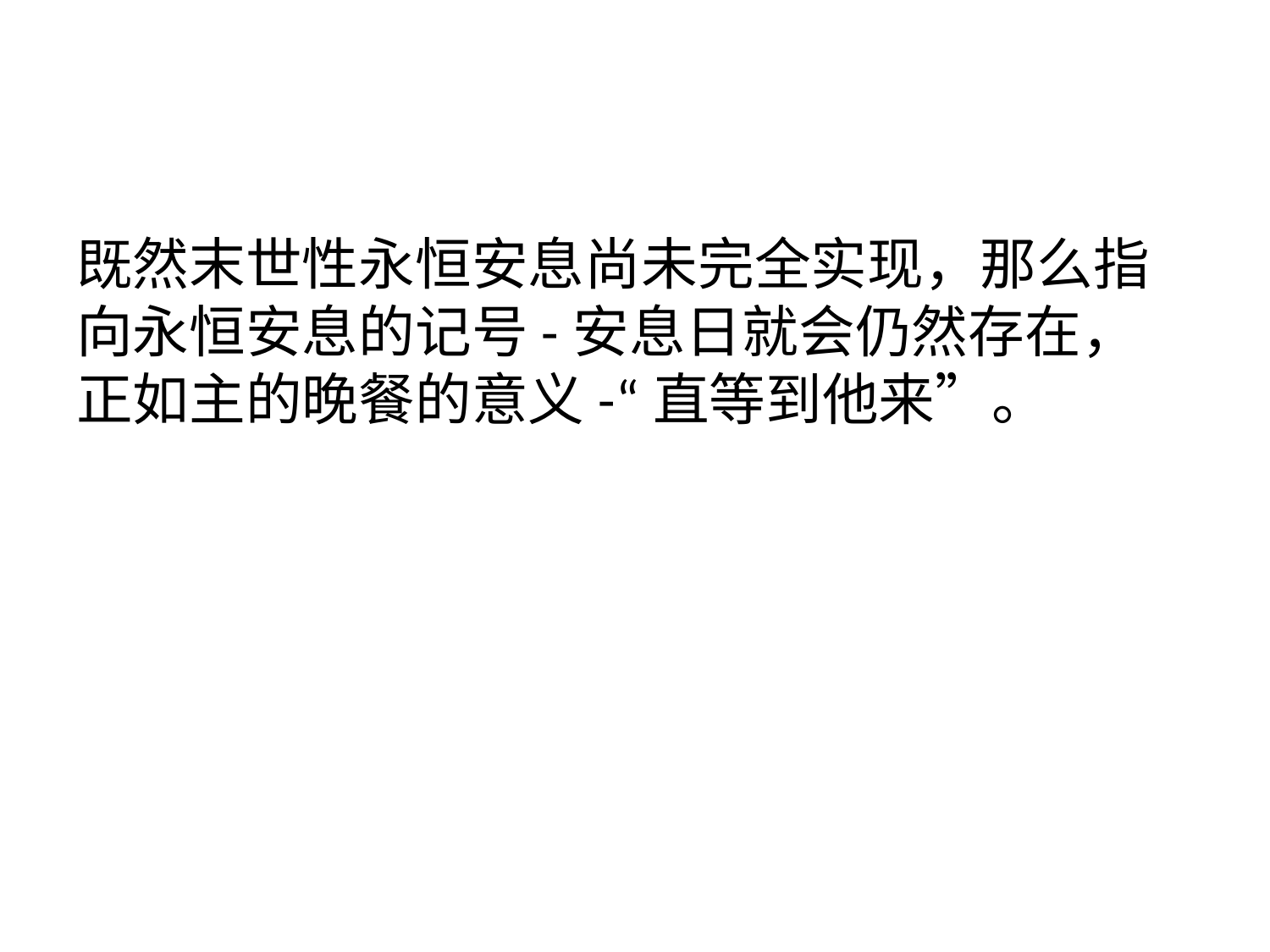

#
既然末世性永恒安息尚未完全实现，那么指向永恒安息的记号-安息日就会仍然存在，正如主的晚餐的意义-“直等到他来”。